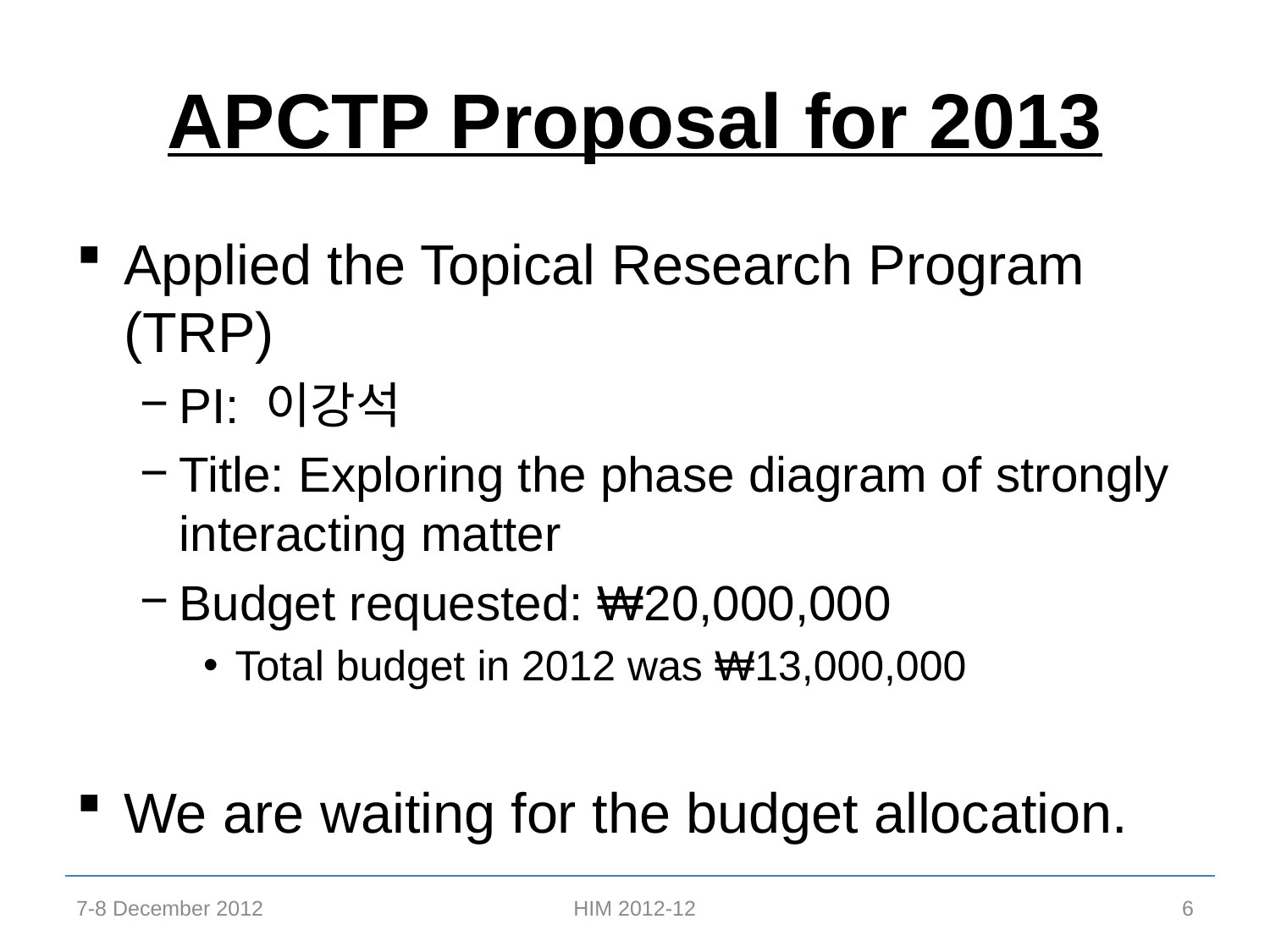

# APCTP Proposal for 2013
Applied the Topical Research Program (TRP)
PI: 이강석
Title: Exploring the phase diagram of strongly interacting matter
Budget requested: ₩20,000,000
Total budget in 2012 was ₩13,000,000

We are waiting for the budget allocation.

7-8 December 2012
HIM 2012-12
6